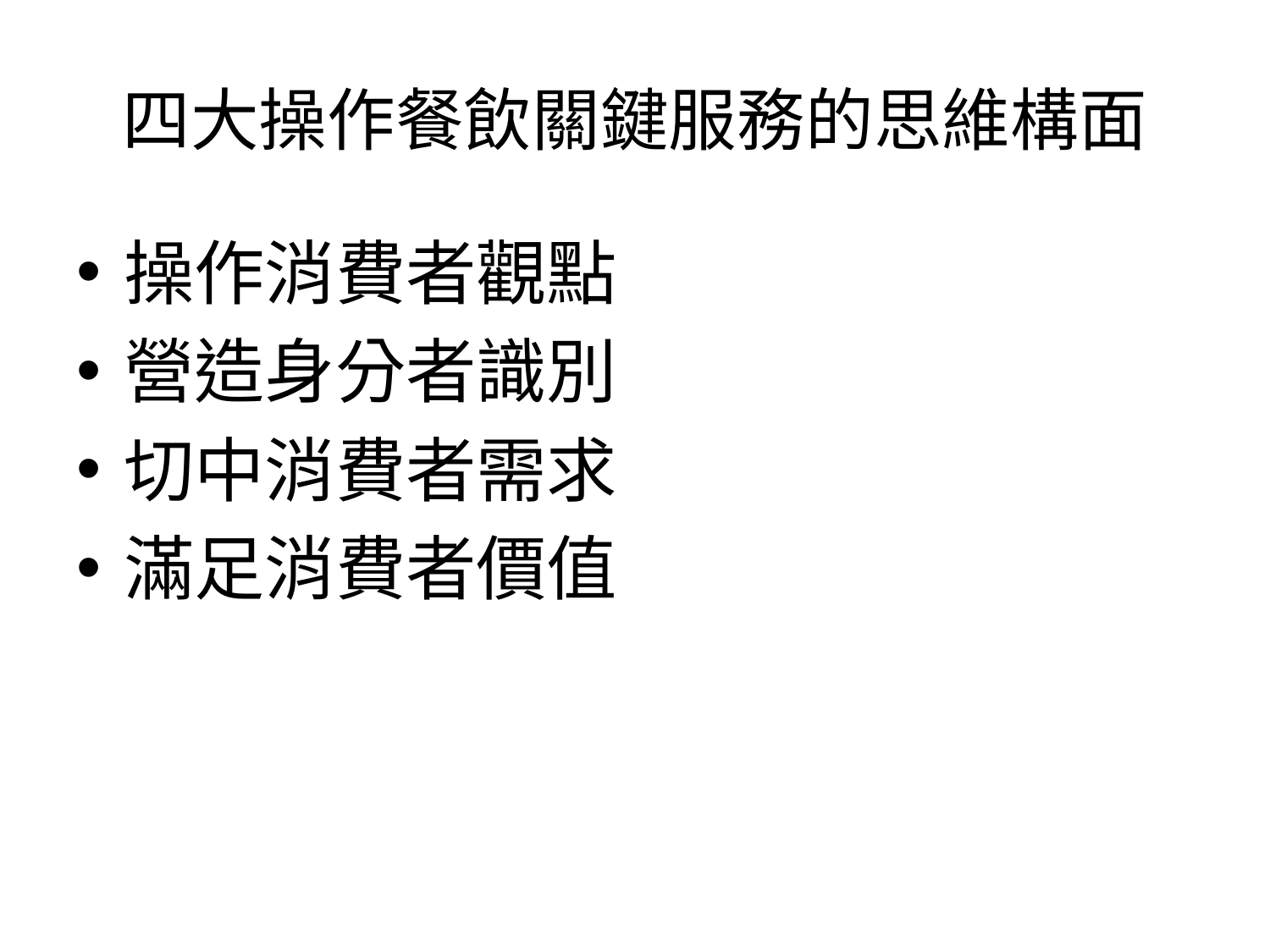

# 四大操作餐飲關鍵服務的思維構面
操作消費者觀點
營造身分者識別
切中消費者需求
滿足消費者價值